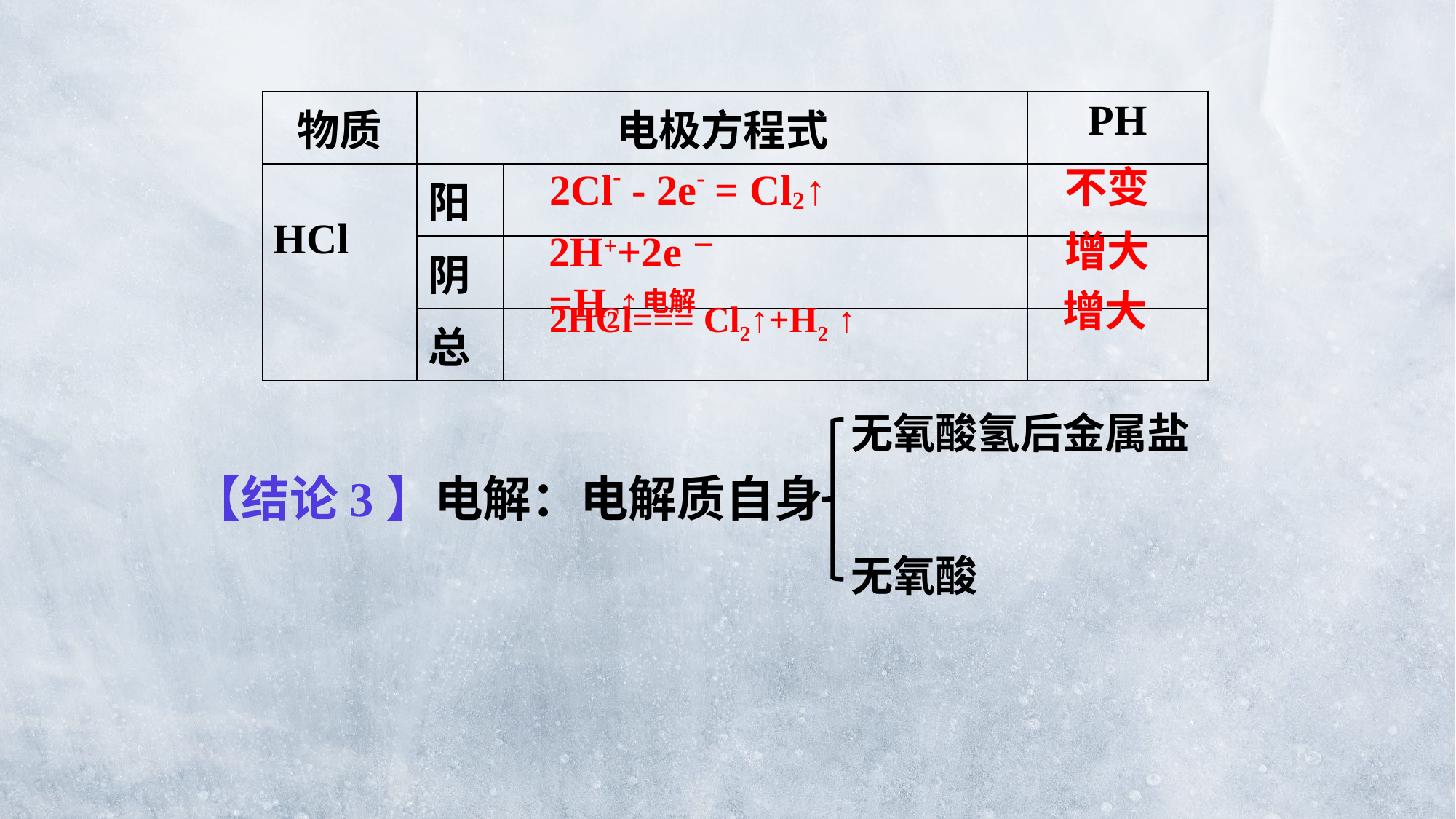

| 物质 | 电极方程式 |  | PH |
| --- | --- | --- | --- |
| HCl | 阳 |  |  |
|  | 阴 |  |  |
|  | 总 |  |  |
2Cl- - 2e- = Cl2↑
不变
2H++2e－=H2↑
增大
电解
2HCl=== Cl2↑+H2 ↑
增大
无氧酸氢后金属盐

【结论3】电解：电解质自身
无氧酸